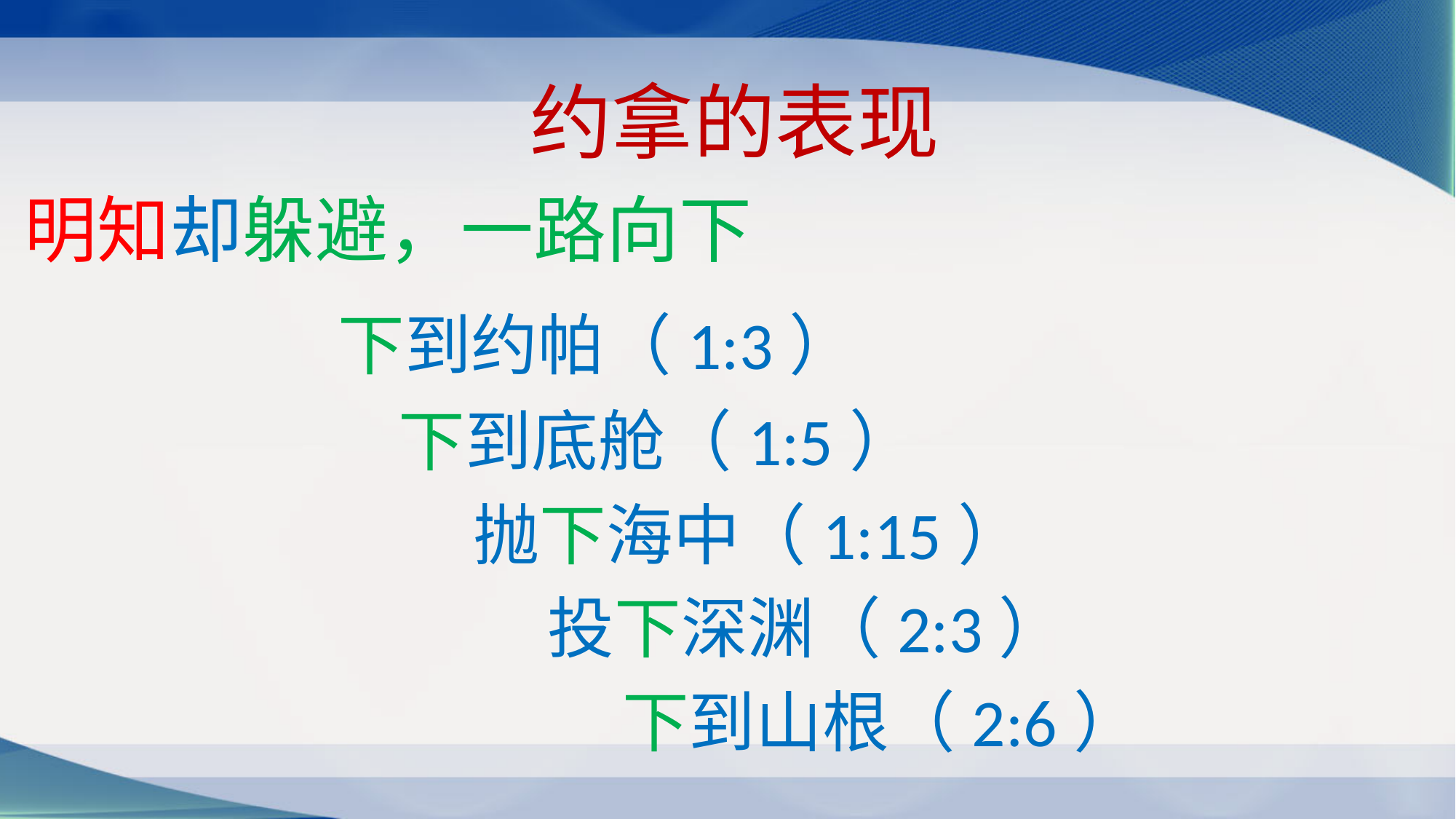

约拿的表现
明知却躲避，一路向下
                下到约帕（1:3）
                        下到底舱（1:5）
                             抛下海中（1:15）
                                  投下深渊（2:3）
                                       下到山根（2:6）